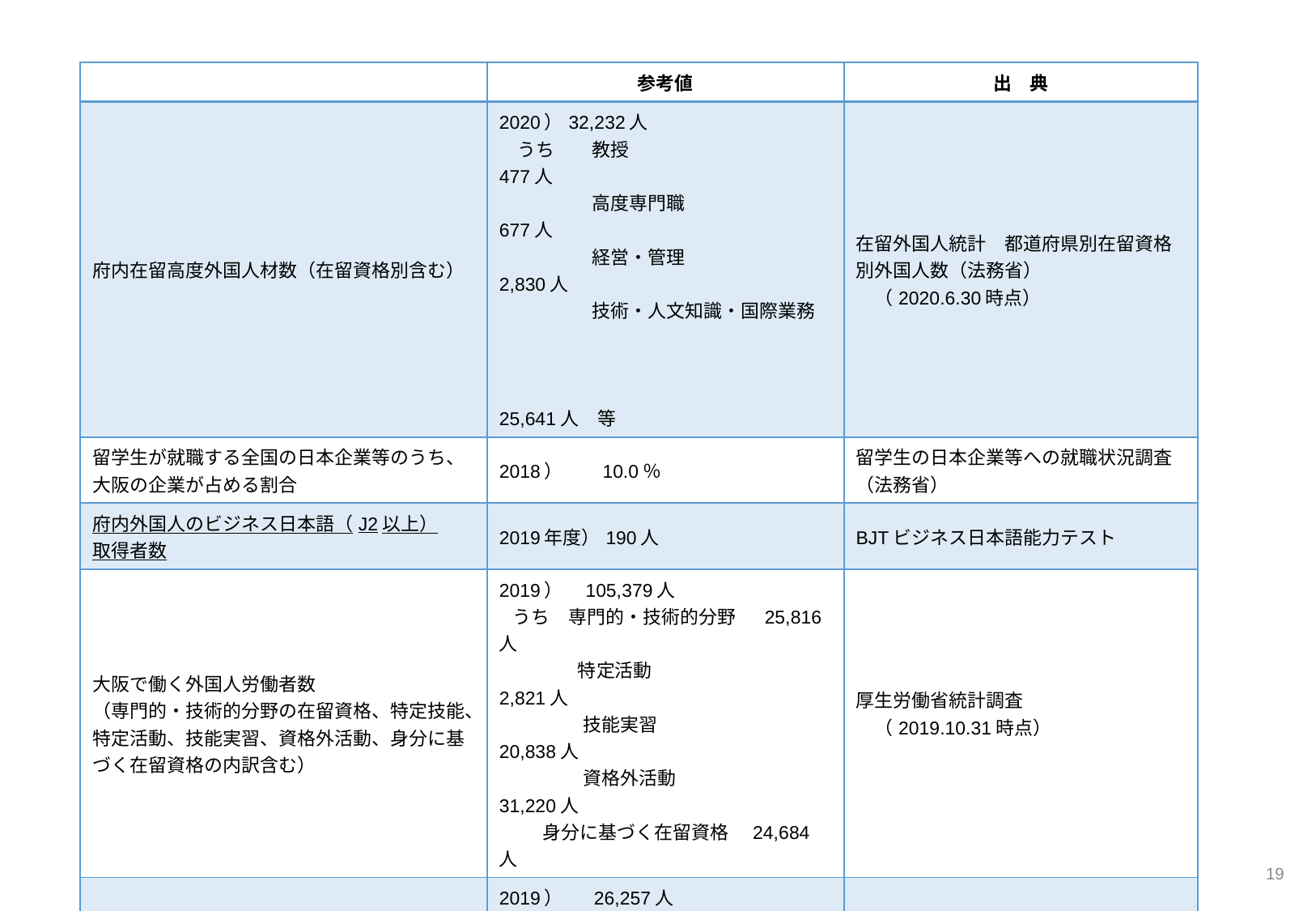

|  | 参考値 | 出　典 |
| --- | --- | --- |
| 府内在留高度外国人材数（在留資格別含む） | 2020）32,232人 　うち　　教授　 　　　　　477人 　　　　　高度専門職　 　　　　　677人 　　　　　経営・管理　　 　　　　　2,830人 　　　　　技術・人文知識・国際業務　　　　　　　　　　　　　　　　　　 　　　　　　　　　　　　　　　　25,641人　等 | 在留外国人統計　都道府県別在留資格別外国人数（法務省） 　（2020.6.30時点） |
| 留学生が就職する全国の日本企業等のうち、大阪の企業が占める割合 | 2018） 10.0％ | 留学生の日本企業等への就職状況調査（法務省） |
| 府内外国人のビジネス日本語（J2以上） 取得者数 | 2019年度）190人 | BJTビジネス日本語能力テスト |
| 大阪で働く外国人労働者数 （専門的・技術的分野の在留資格、特定技能、特定活動、技能実習、資格外活動、身分に基づく在留資格の内訳含む） | 2019） 105,379人 うち　専門的・技術的分野　 25,816人 　　　　 特定活動　　　　　　　　 　2,821人 　　　　技能実習　　　　　　　　 20,838人 　　　　資格外活動　　　　　　　31,220人 身分に基づく在留資格　24,684人 | 厚生労働省統計調査 　（2019.10.31時点） |
| 大阪で学ぶ留学生数 （大学・短大、高専・専修等、日本語教育機関の内訳を含む） | 2019） 26,257人 うち　　 大学・短大　 9,592人 　　　　　　高専・専修等　 8,742人 　　　　　　日本語教育機関　 7,923人 | 外国人留学生在籍状況調査（JASSO） （2019.5.1時点） |
| 大阪外国企業誘致センター（O-BIC）による外国企業の誘致件数 | 2019）　　35件 | 大阪外国企業誘致センター（O-BIC） |
19